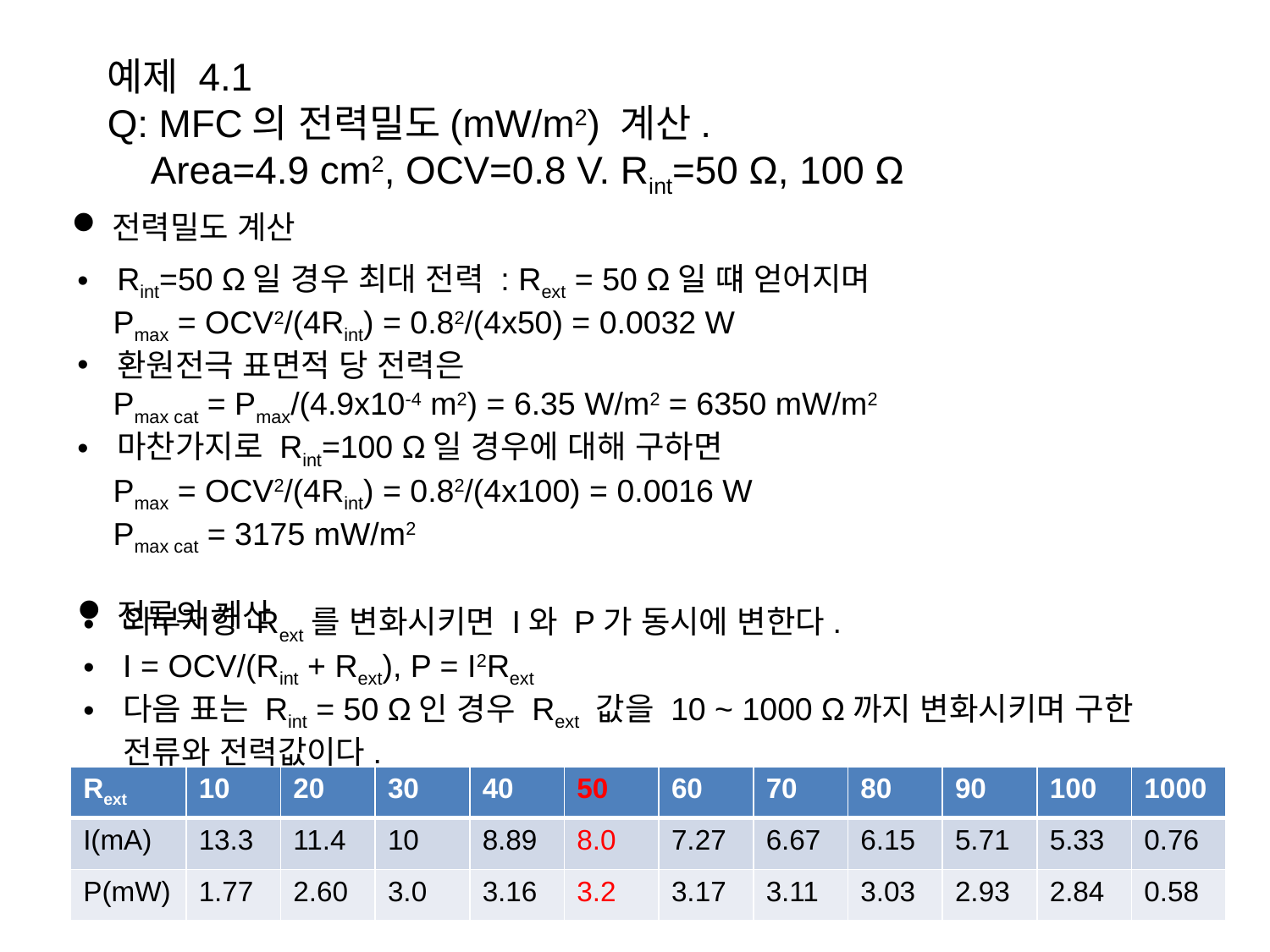

예제 4.1
Q: MFC의 전력밀도(mW/m2) 계산.
    Area=4.9 cm2, OCV=0.8 V. Rint=50 Ω, 100 Ω
전력밀도 계산
Rint=50 Ω일 경우 최대 전력 : Rext = 50 Ω일 떄 얻어지며
    Pmax = OCV2/(4Rint) = 0.82/(4x50) = 0.0032 W
환원전극 표면적 당 전력은
    Pmax cat = Pmax/(4.9x10-4 m2) = 6.35 W/m2 = 6350 mW/m2
마찬가지로 Rint=100 Ω일 경우에 대해 구하면
    Pmax = OCV2/(4Rint) = 0.82/(4x100) = 0.0016 W
    Pmax cat = 3175 mW/m2

전류의 계산
외부저항 Rext를 변화시키면 I와 P가 동시에 변한다.
I = OCV/(Rint + Rext), P = I2Rext
다음 표는 Rint = 50 Ω인 경우 Rext 값을 10 ~ 1000 Ω까지 변화시키며 구한 전류와 전력값이다.
| Rext | 10 | 20 | 30 | 40 | 50 | 60 | 70 | 80 | 90 | 100 | 1000 |
| --- | --- | --- | --- | --- | --- | --- | --- | --- | --- | --- | --- |
| I(mA) | 13.3 | 11.4 | 10 | 8.89 | 8.0 | 7.27 | 6.67 | 6.15 | 5.71 | 5.33 | 0.76 |
| P(mW) | 1.77 | 2.60 | 3.0 | 3.16 | 3.2 | 3.17 | 3.11 | 3.03 | 2.93 | 2.84 | 0.58 |